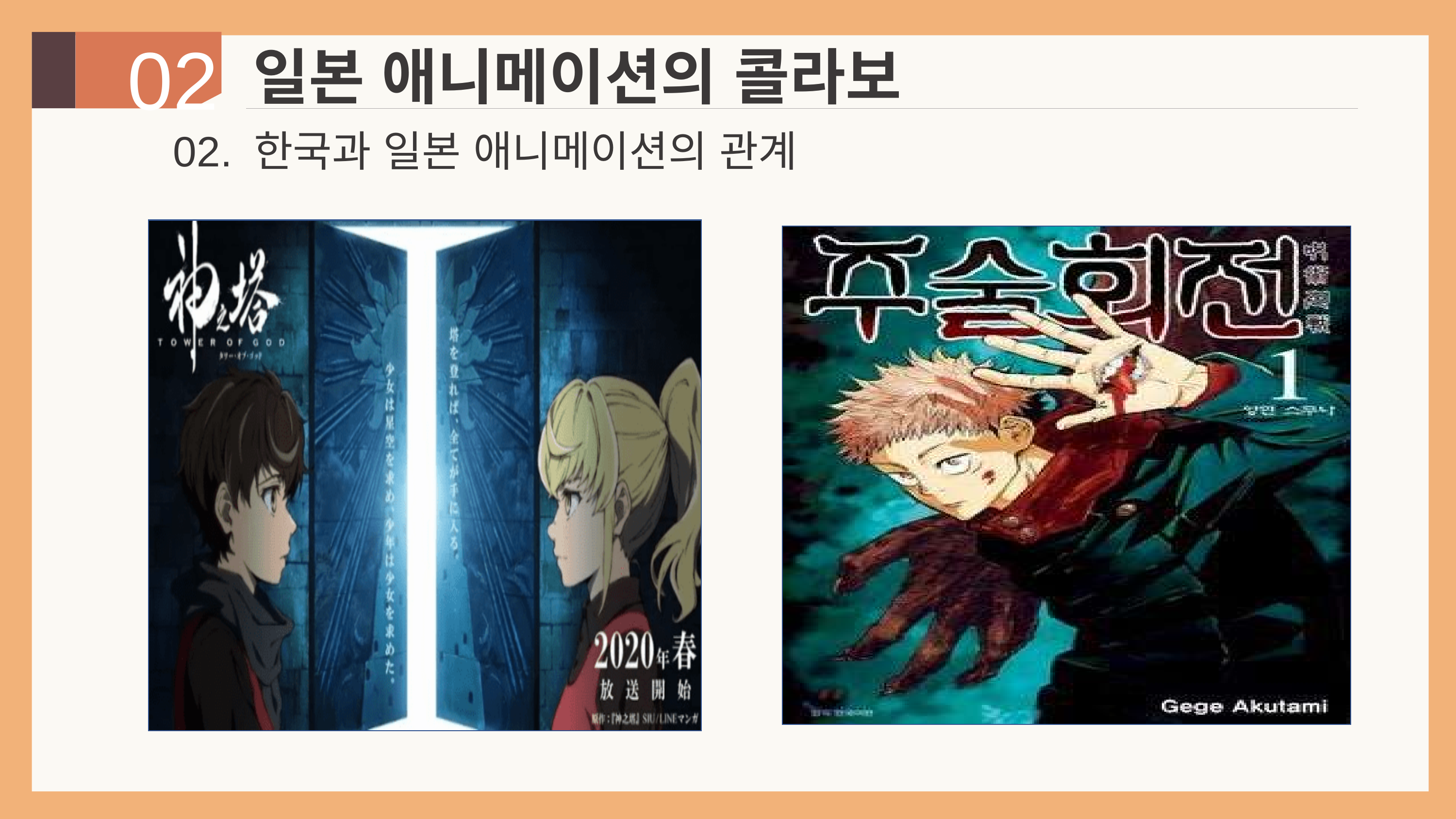

일본 애니메이션의 콜라보

02
02. 한국과 일본 애니메이션의 관계